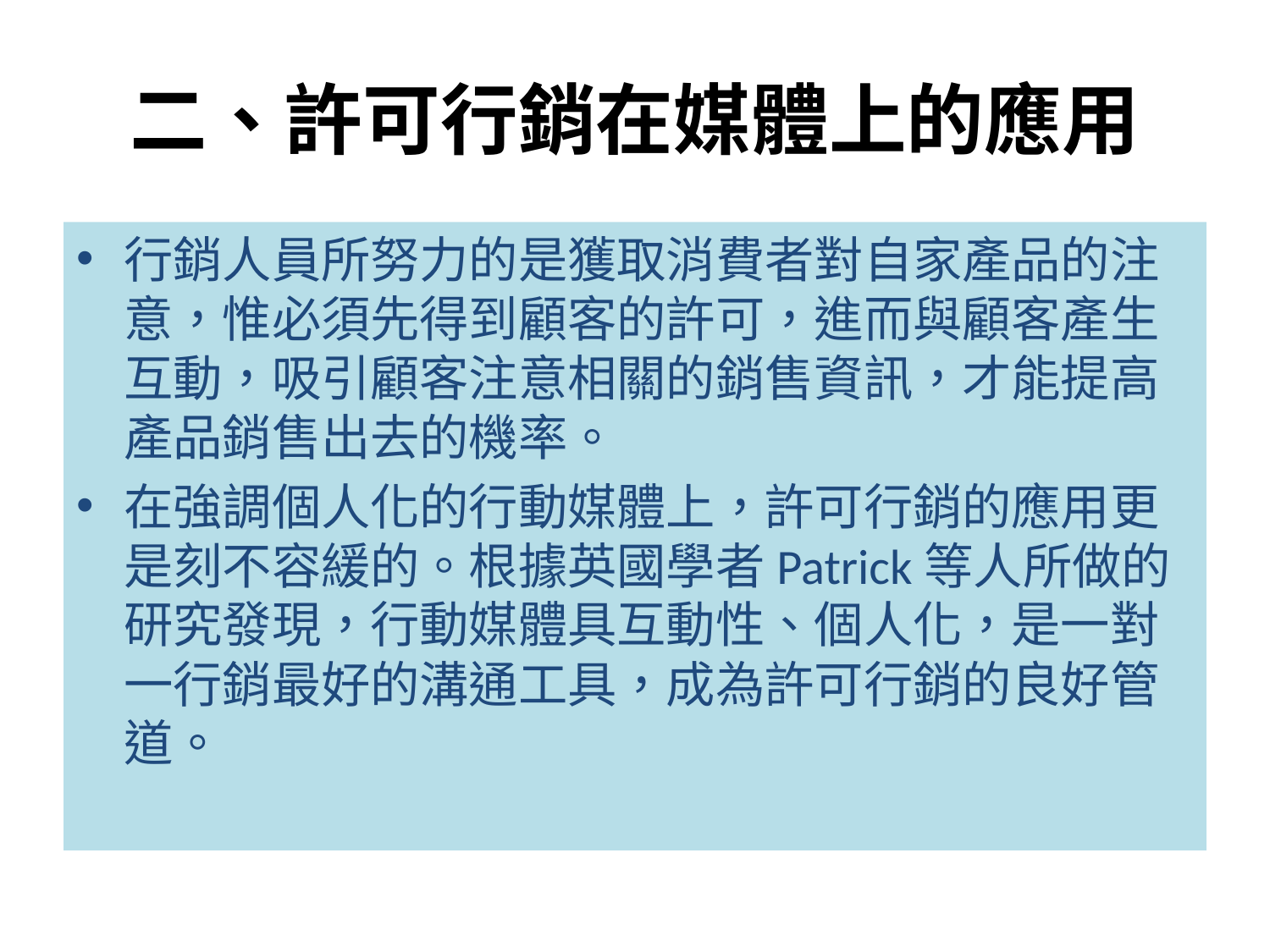

# 二、許可行銷在媒體上的應用
行銷人員所努力的是獲取消費者對自家產品的注意，惟必須先得到顧客的許可，進而與顧客產生互動，吸引顧客注意相關的銷售資訊，才能提高產品銷售出去的機率。
在強調個人化的行動媒體上，許可行銷的應用更是刻不容緩的。根據英國學者Patrick等人所做的研究發現，行動媒體具互動性、個人化，是一對一行銷最好的溝通工具，成為許可行銷的良好管道。